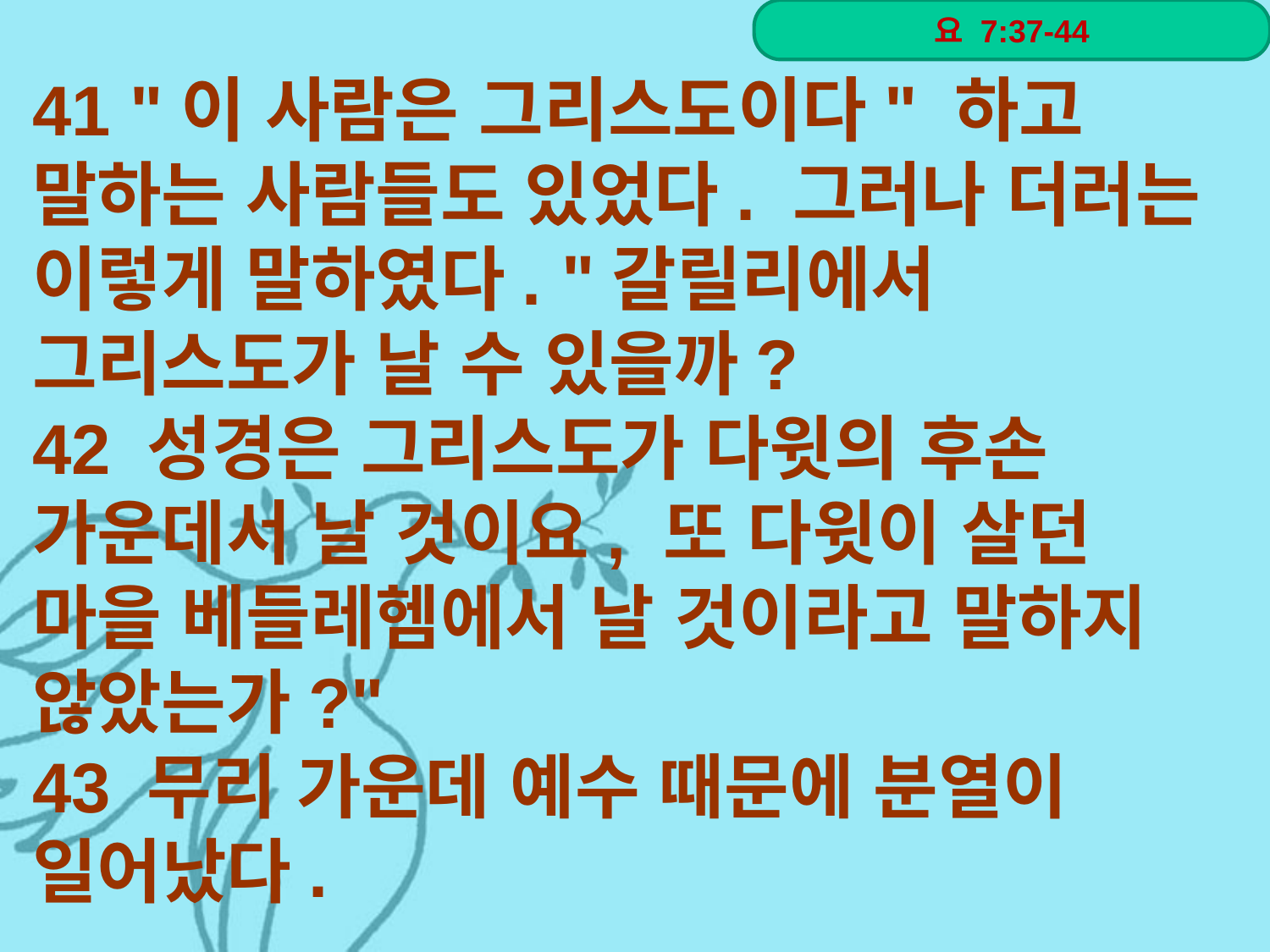

41 "이 사람은 그리스도이다" 하고 말하는 사람들도 있었다. 그러나 더러는 이렇게 말하였다. "갈릴리에서 그리스도가 날 수 있을까?
42 성경은 그리스도가 다윗의 후손 가운데서 날 것이요, 또 다윗이 살던 마을 베들레헴에서 날 것이라고 말하지 않았는가?"
43 무리 가운데 예수 때문에 분열이 일어났다.
요 7:37-44